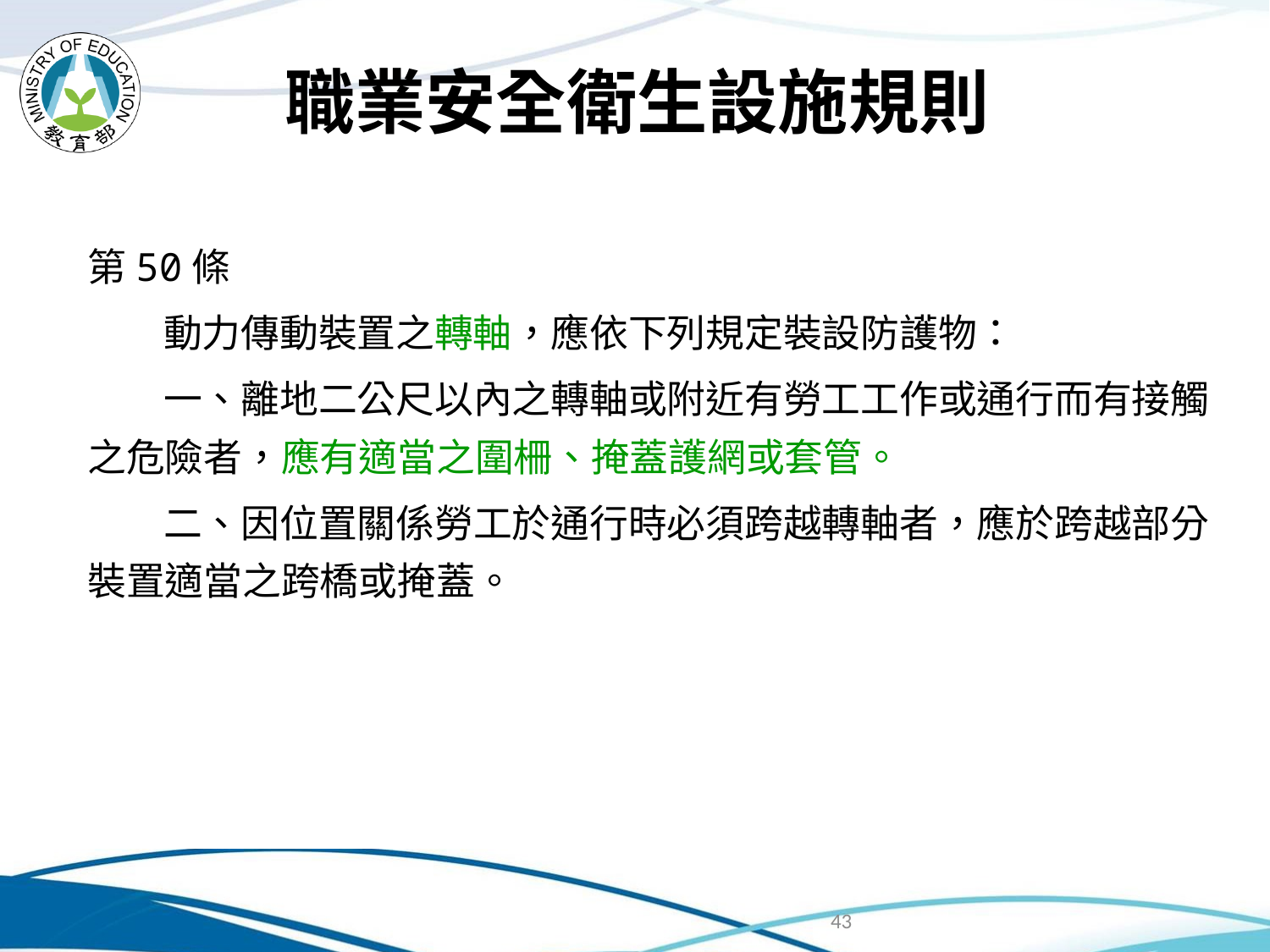

職業安全衛生設施規則
第50條
動力傳動裝置之轉軸，應依下列規定裝設防護物：
一、離地二公尺以內之轉軸或附近有勞工工作或通行而有接觸之危險者，應有適當之圍柵、掩蓋護網或套管。
二、因位置關係勞工於通行時必須跨越轉軸者，應於跨越部分裝置適當之跨橋或掩蓋。
43